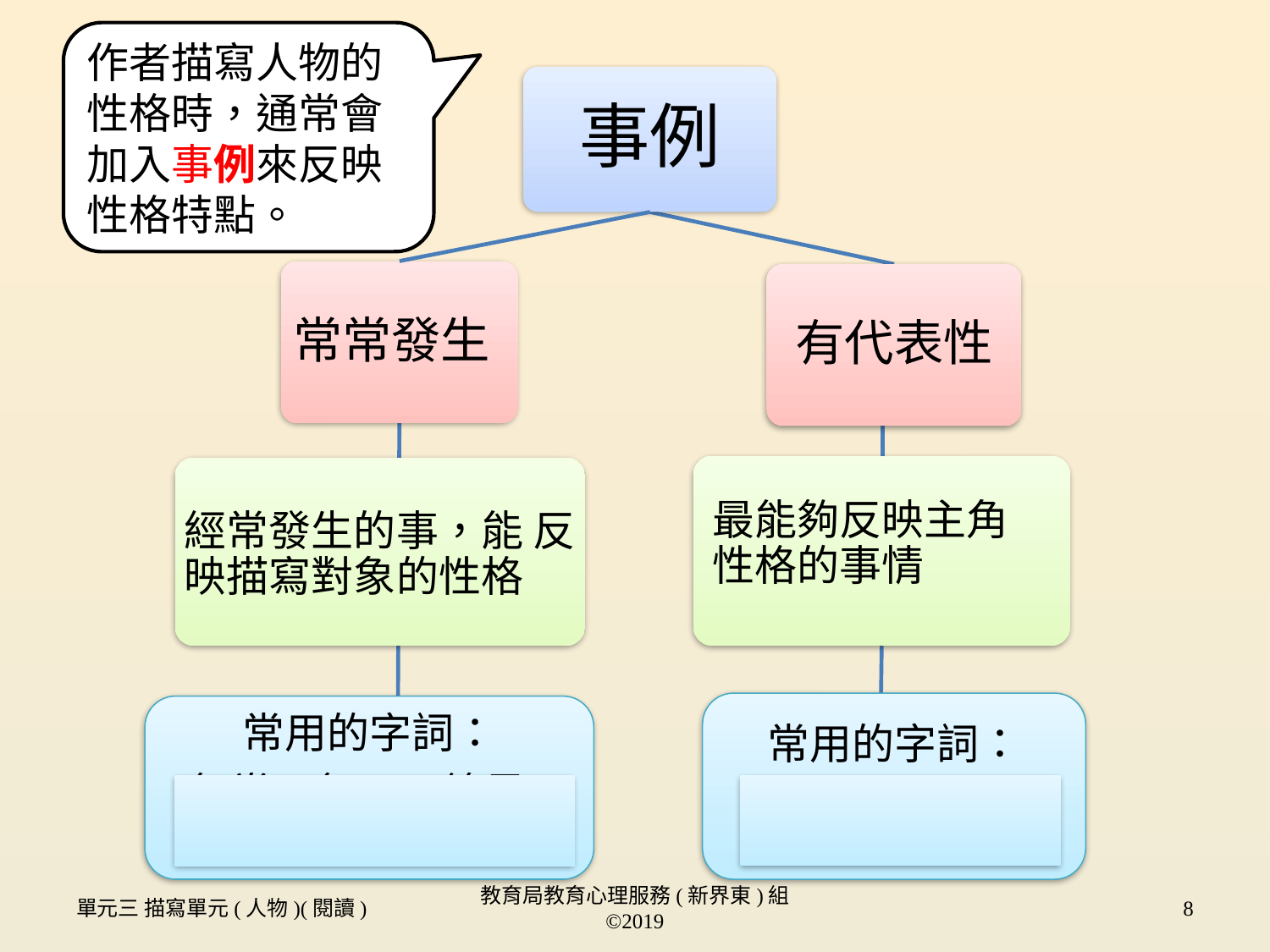

作者描寫人物的性格時，通常會加入事例來反映性格特點。

事例

常常發生

有代表性

最能夠反映主角性格的事情

經常發生的事，能 反映描寫對象的性格
常用的字詞：

有一次、那天
常用的字詞：
每當、每天、總是、經常、從不

單元三 描寫單元(人物)(閱讀)
教育局教育心理服務(新界東)組 ©2019
8